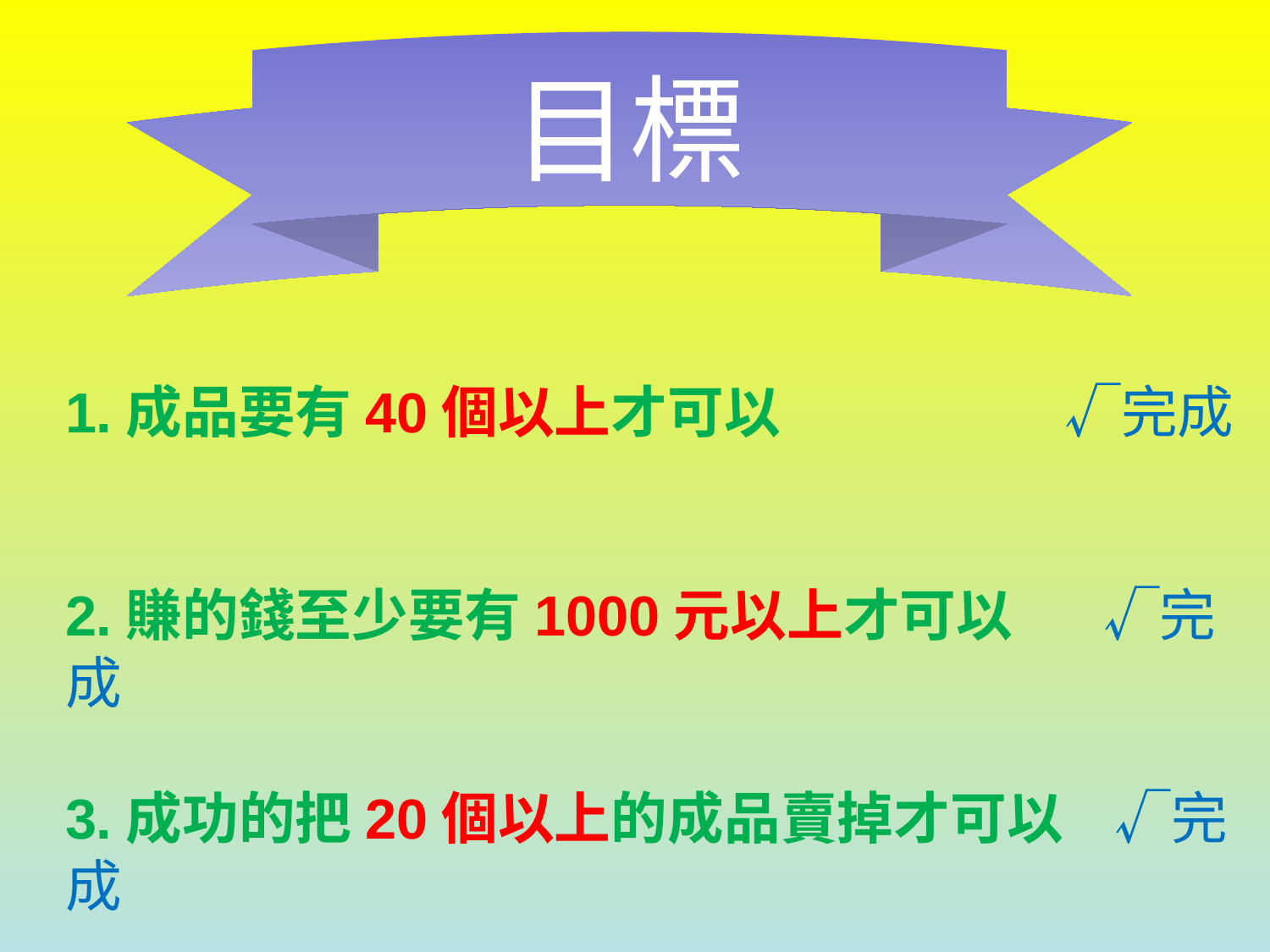

目標
1.成品要有40個以上才可以                      √完成

2.賺的錢至少要有1000元以上才可以       √完成

3.成功的把20個以上的成品賣掉才可以    √完成